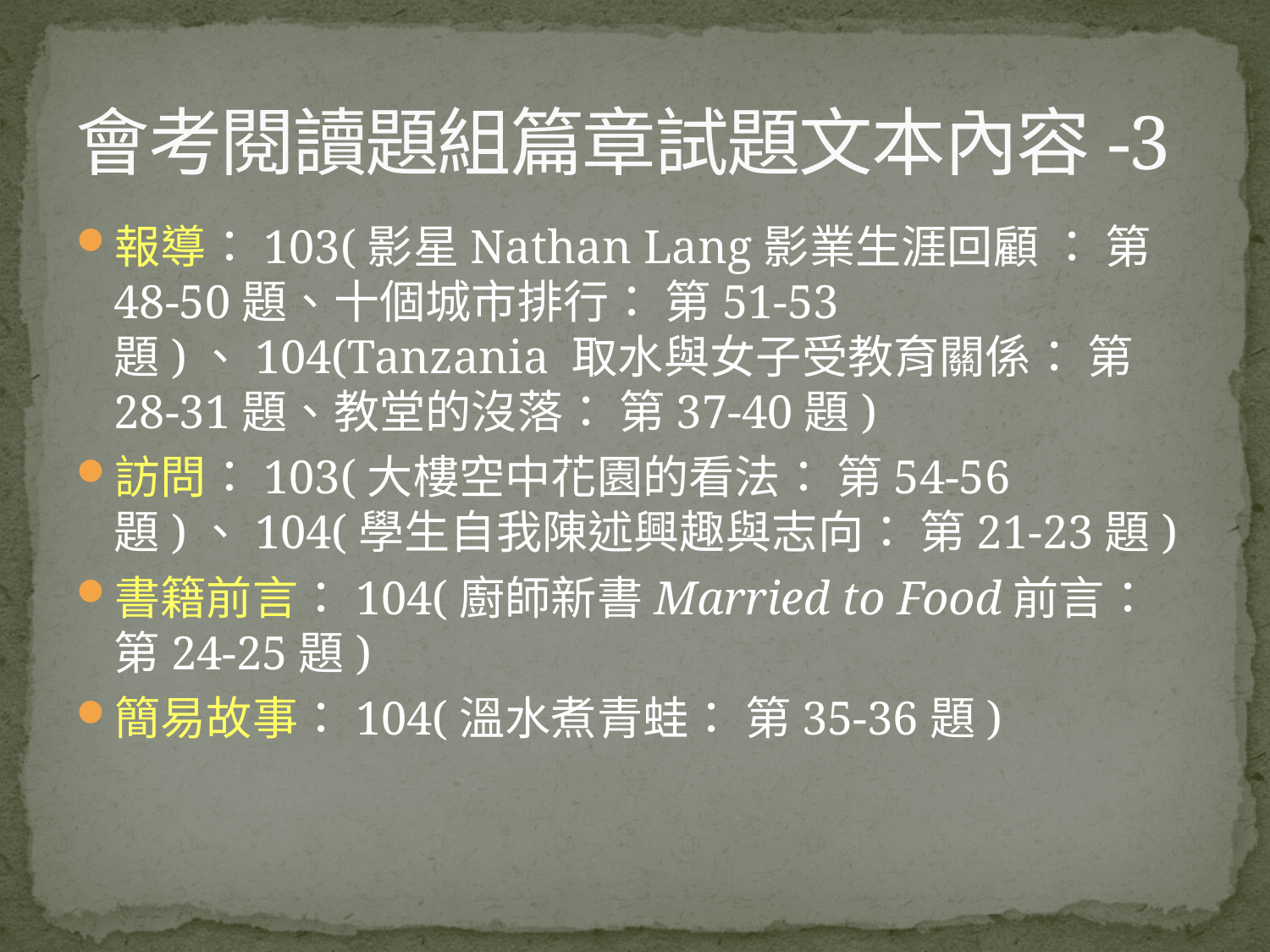

# 會考閱讀題組篇章試題文本內容-3
報導：103(影星Nathan Lang影業生涯回顧 ： 第48-50題、十個城市排行： 第51-53題)、104(Tanzania 取水與女子受教育關係： 第28-31題、教堂的沒落： 第37-40題)
訪問：103(大樓空中花園的看法： 第54-56題)、104(學生自我陳述興趣與志向： 第21-23題)
書籍前言：104(廚師新書Married to Food前言： 第24-25題)
簡易故事：104(溫水煮青蛙： 第35-36題)